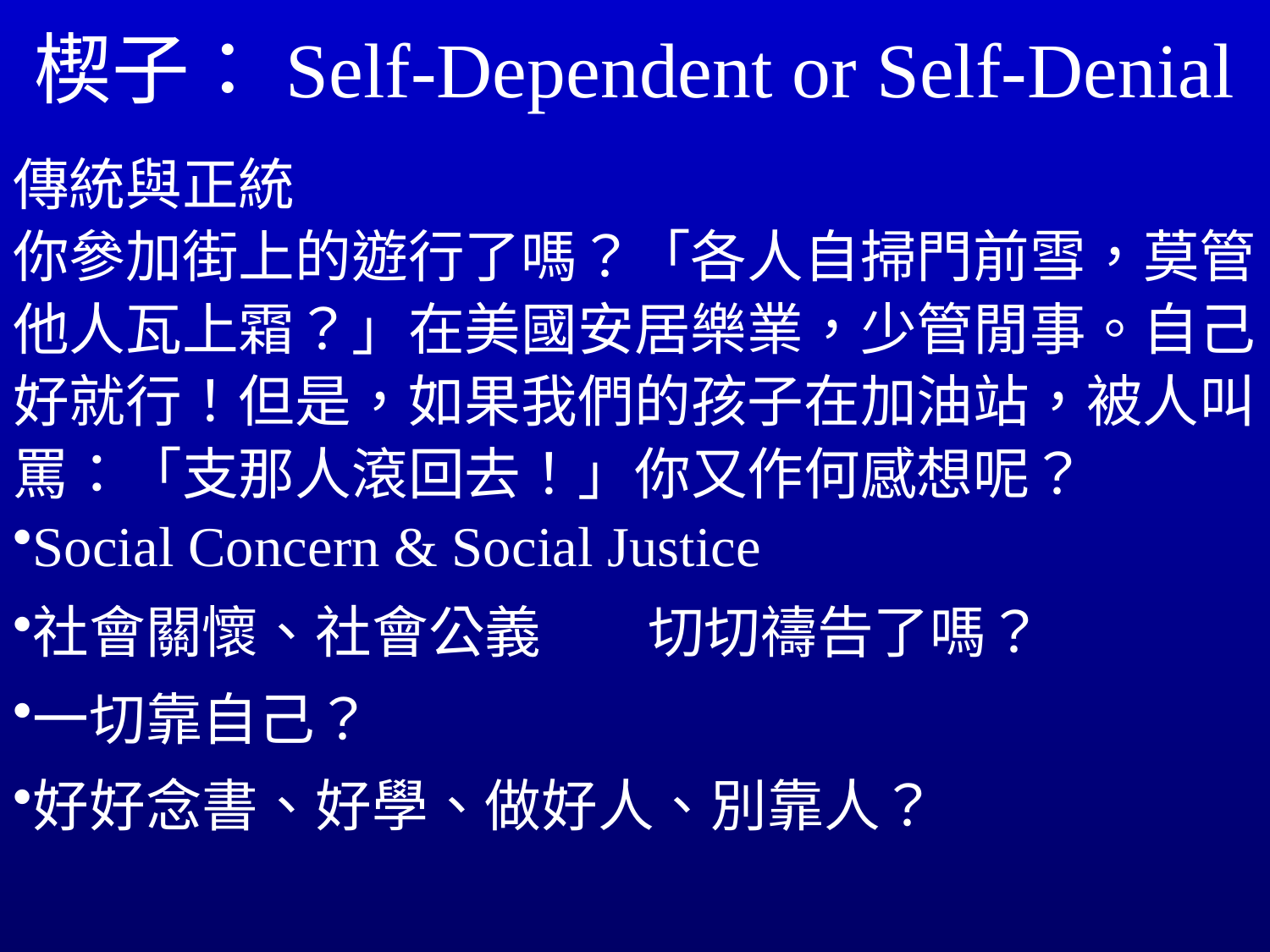

# 楔子：Self-Dependent or Self-Denial
傳統與正統
你參加街上的遊行了嗎？「各人自掃門前雪，莫管他人瓦上霜？」在美國安居樂業，少管閒事。自己好就行！但是，如果我們的孩子在加油站，被人叫罵：「支那人滾回去！」你又作何感想呢？
Social Concern & Social Justice
社會關懷、社會公義	切切禱告了嗎？
一切靠自己？
好好念書、好學、做好人、別靠人？